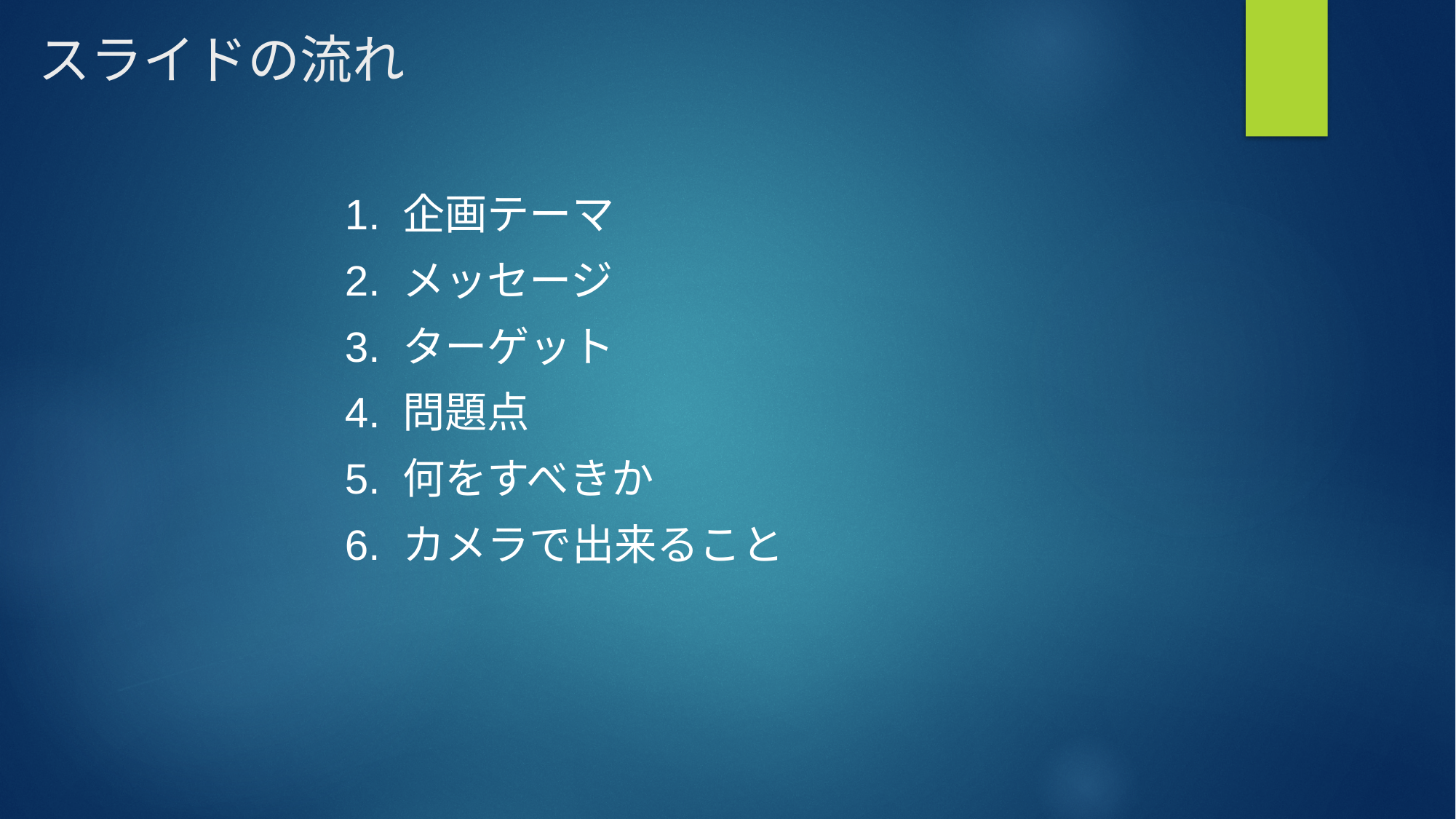

# スライドの流れ
1. 企画テーマ
2. メッセージ
3. ターゲット
4. 問題点
5. 何をすべきか
6. カメラで出来ること